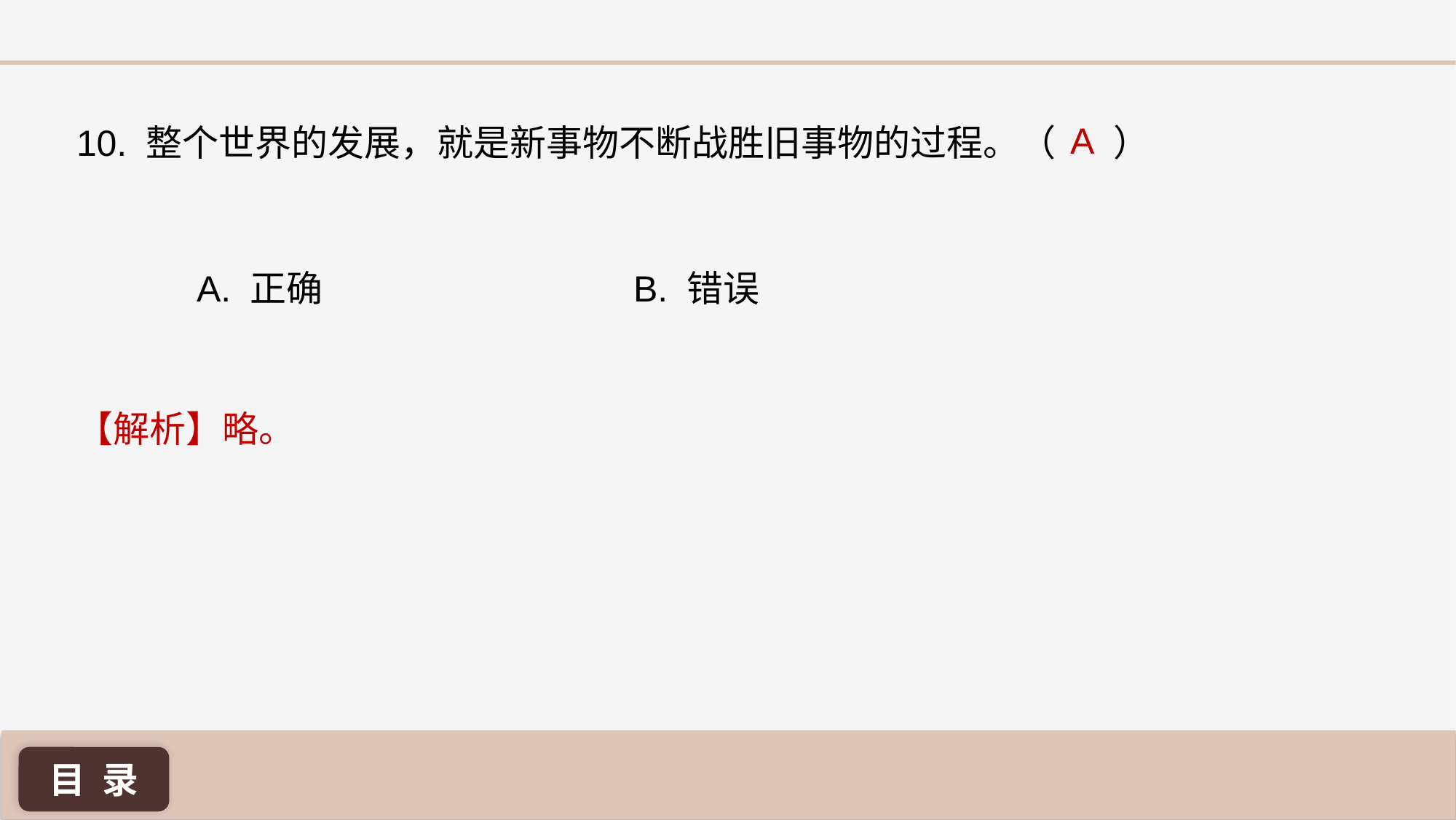

A
10. 整个世界的发展，就是新事物不断战胜旧事物的过程。（       ）
A. 正确 			B. 错误
【解析】略。